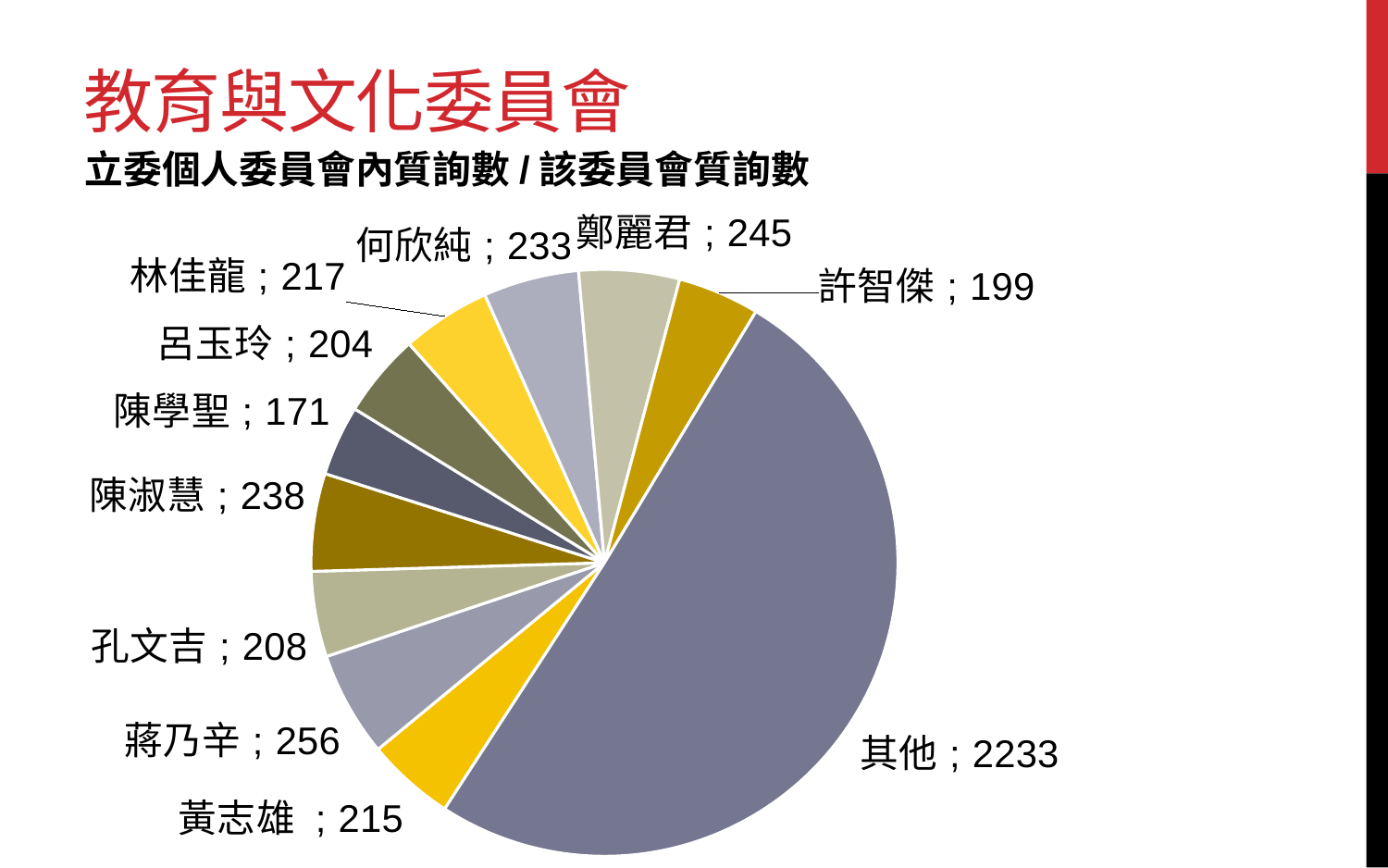

# 教育與文化委員會

### Chart

| Category | 銷售 |
|---|---|
| 黃志雄  | 215.0 |
| 蔣乃辛 | 256.0 |
| 孔文吉 | 208.0 |
| 陳淑慧 | 238.0 |
| 陳學聖 | 171.0 |
| 呂玉玲 | 204.0 |
| 林佳龍 | 217.0 |
| 何欣純 | 233.0 |
| 鄭麗君 | 245.0 |
| 許智傑 | 199.0 |
| 其他 | 2233.0 |
立委個人委員會內質詢數/該委員會質詢數